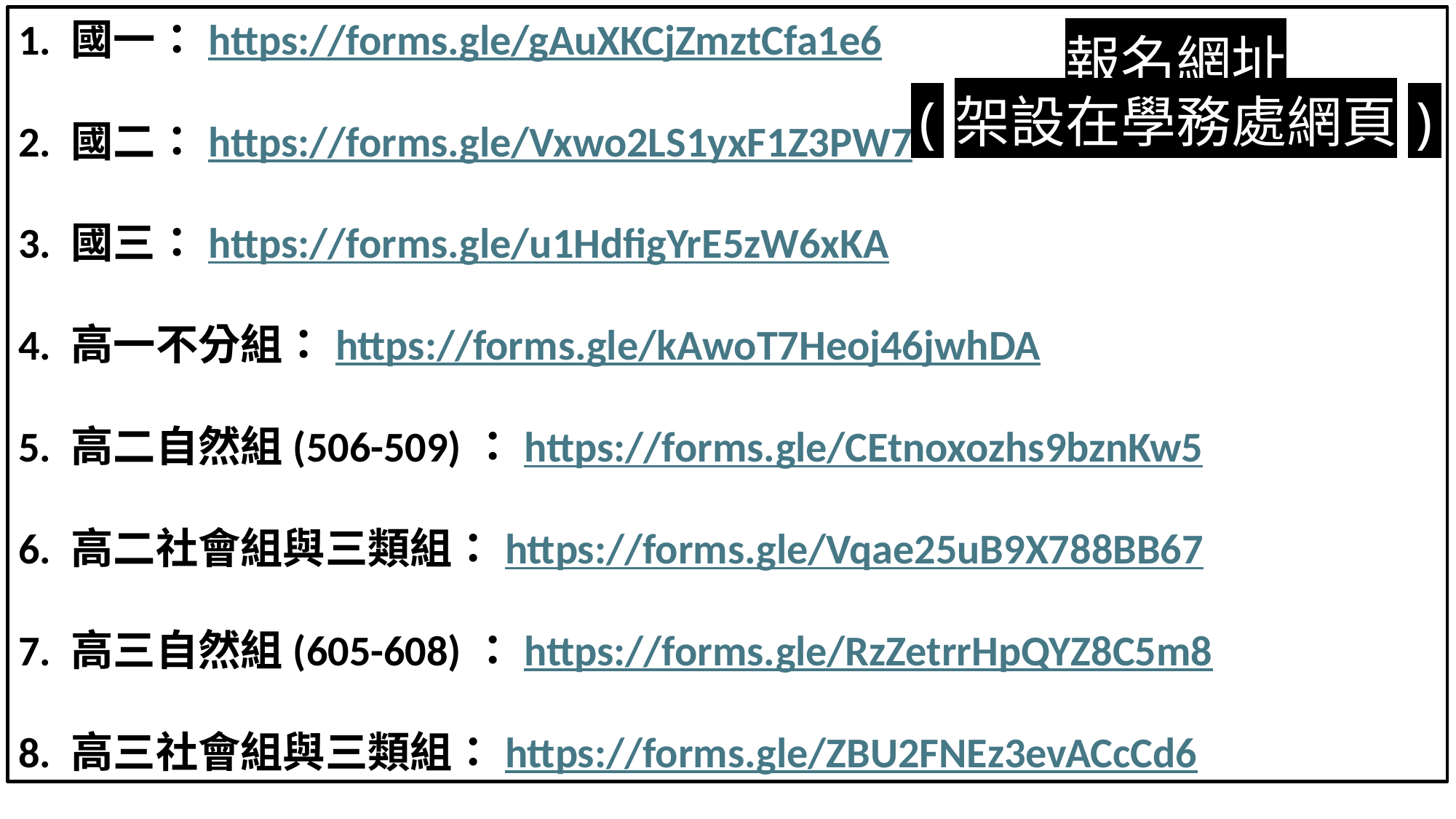

# 報名網址 (架設在學務處網頁)
1. 國一：https://forms.gle/gAuXKCjZmztCfa1e6

2. 國二：https://forms.gle/Vxwo2LS1yxF1Z3PW7

3. 國三：https://forms.gle/u1HdfigYrE5zW6xKA

4. 高一不分組：https://forms.gle/kAwoT7Heoj46jwhDA

5. 高二自然組(506-509)：https://forms.gle/CEtnoxozhs9bznKw5

6. 高二社會組與三類組：https://forms.gle/Vqae25uB9X788BB67

7. 高三自然組(605-608)：https://forms.gle/RzZetrrHpQYZ8C5m8

8. 高三社會組與三類組：https://forms.gle/ZBU2FNEz3evACcCd6